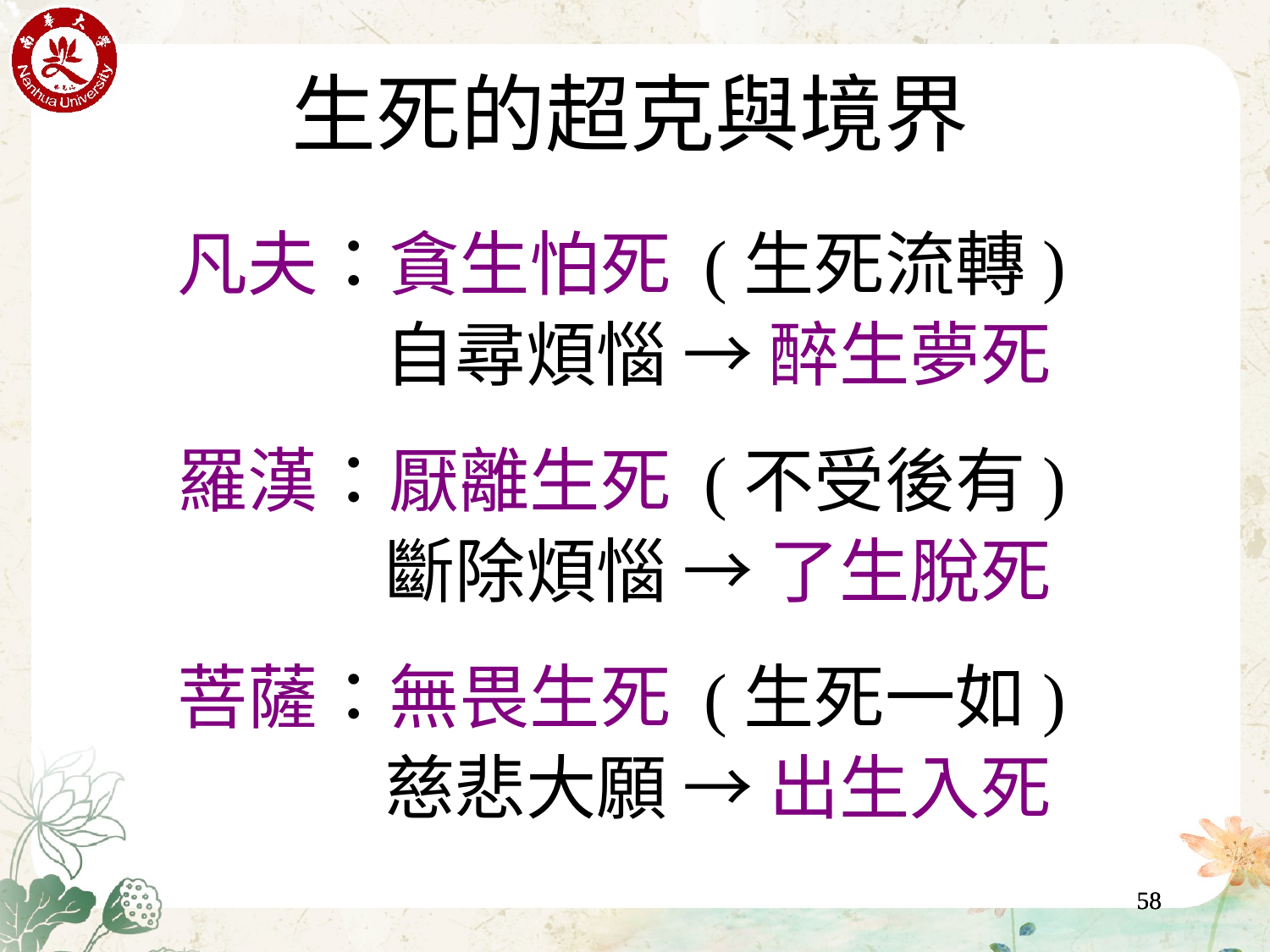

生死的超克與境界
凡夫：貪生怕死 (生死流轉)
            自尋煩惱 → 醉生夢死

羅漢：厭離生死 (不受後有)
            斷除煩惱 → 了生脫死

菩薩：無畏生死 (生死一如)
            慈悲大願 → 出生入死
58
58
58